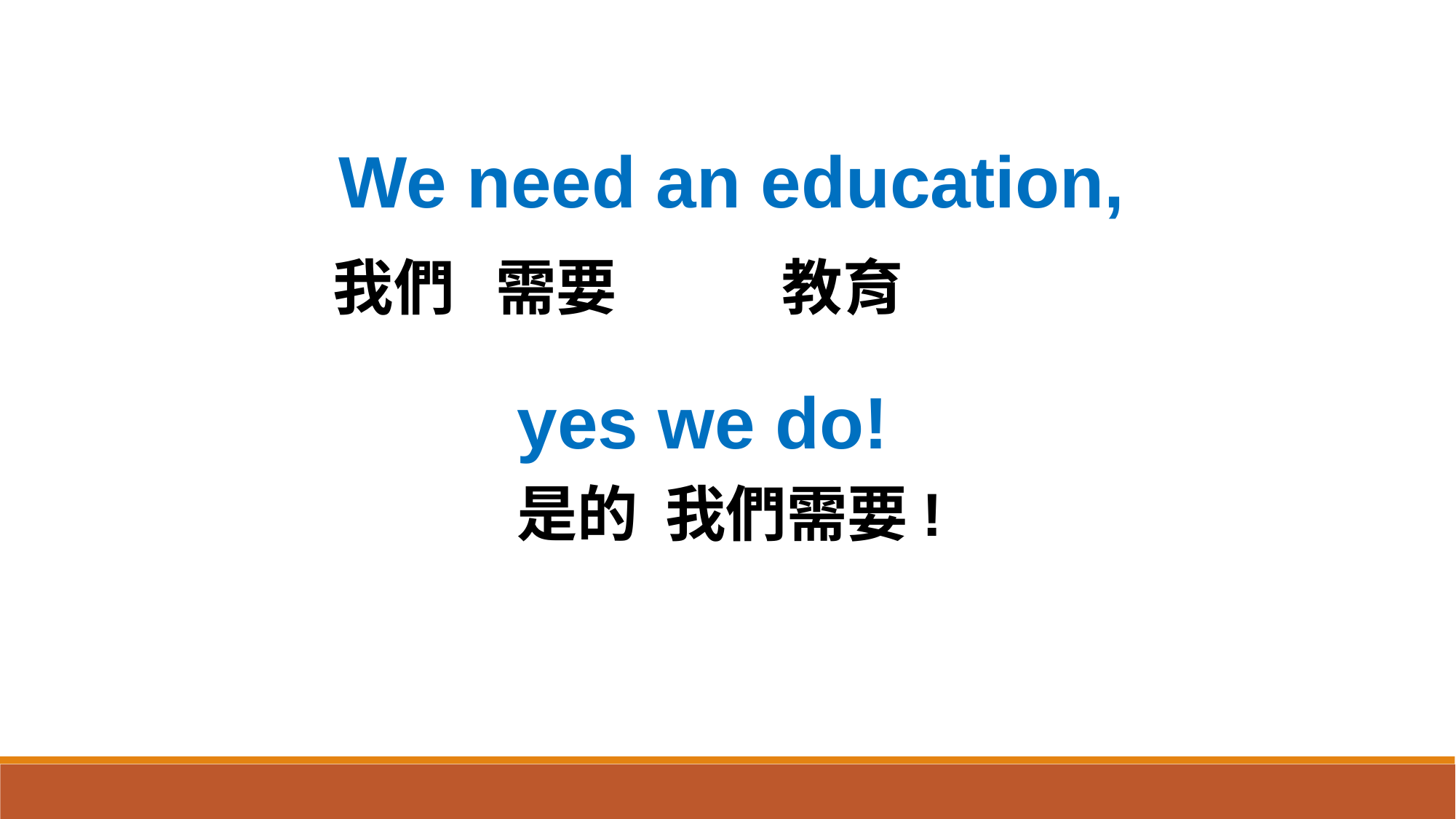

We need an education,
我們   需要            教育
yes we do!
 是的  我們需要!